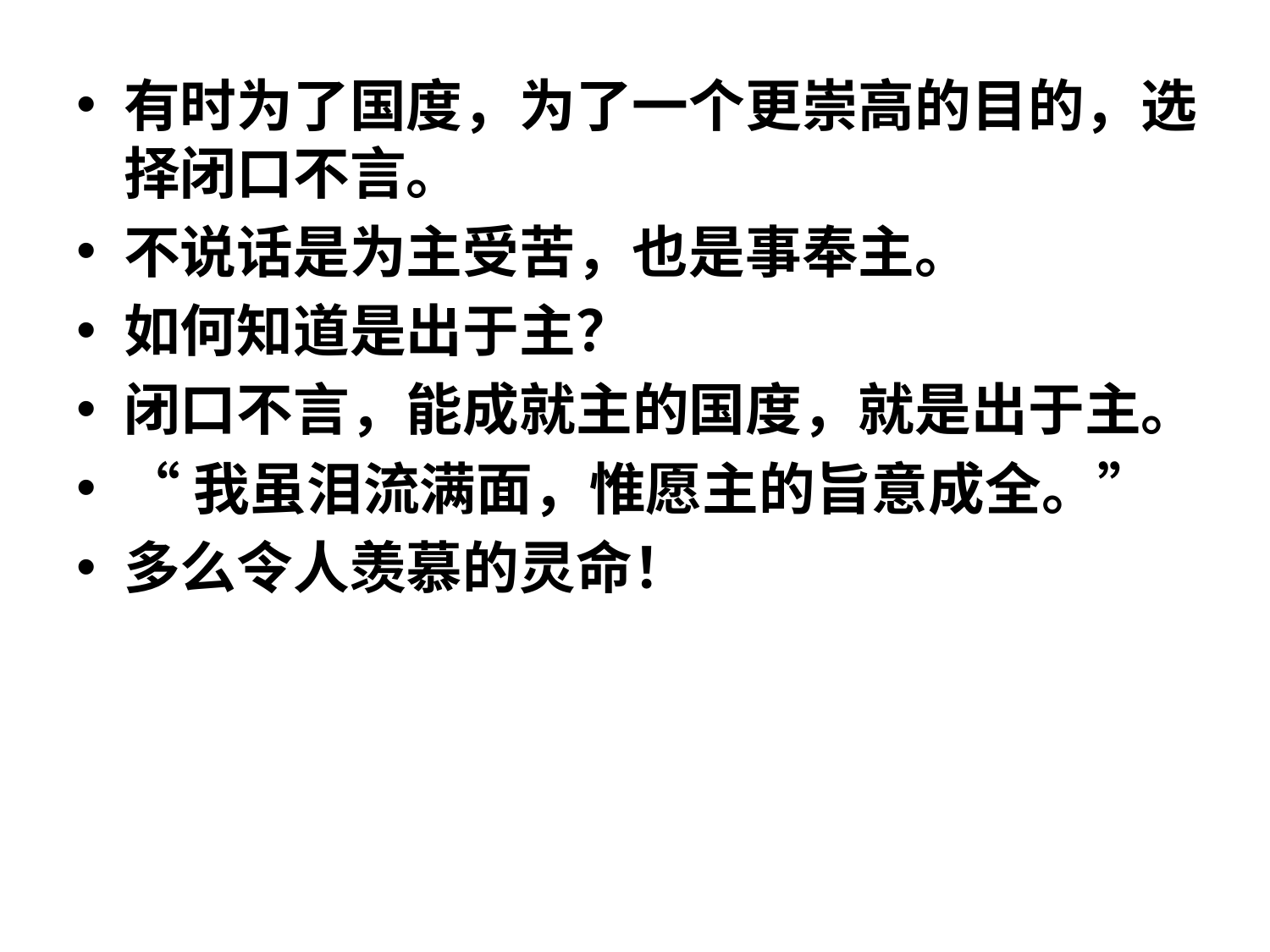

有时为了国度，为了一个更崇高的目的，选择闭口不言。
不说话是为主受苦，也是事奉主。
如何知道是出于主？
闭口不言，能成就主的国度，就是出于主。
“我虽泪流满面，惟愿主的旨意成全。”
多么令人羡慕的灵命！